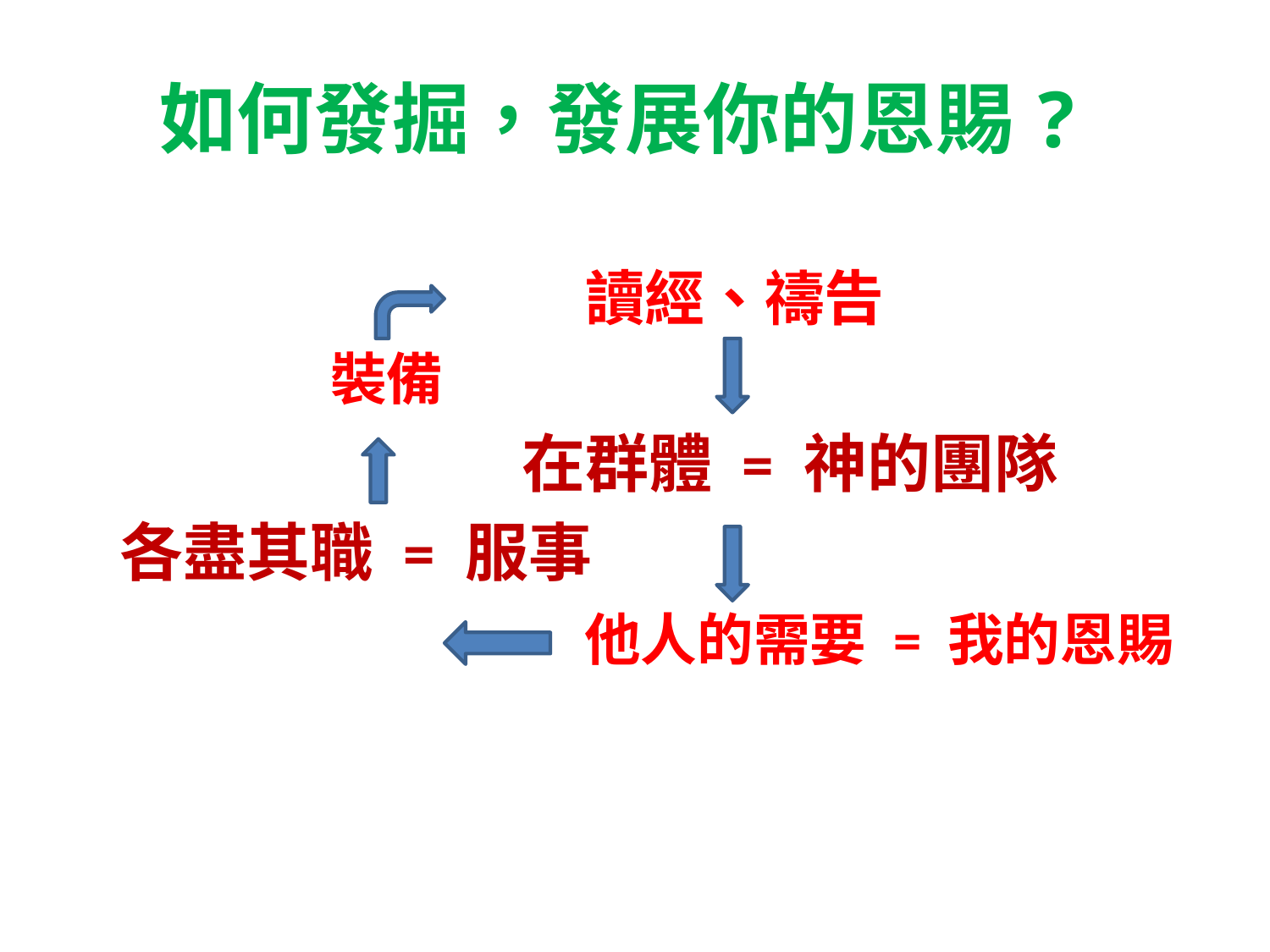

如何發掘，發展你的恩賜?
			         讀經、禱告
		裝備
			    在群體 = 神的團隊
  各盡其職 = 服事
				他人的需要 = 我的恩賜